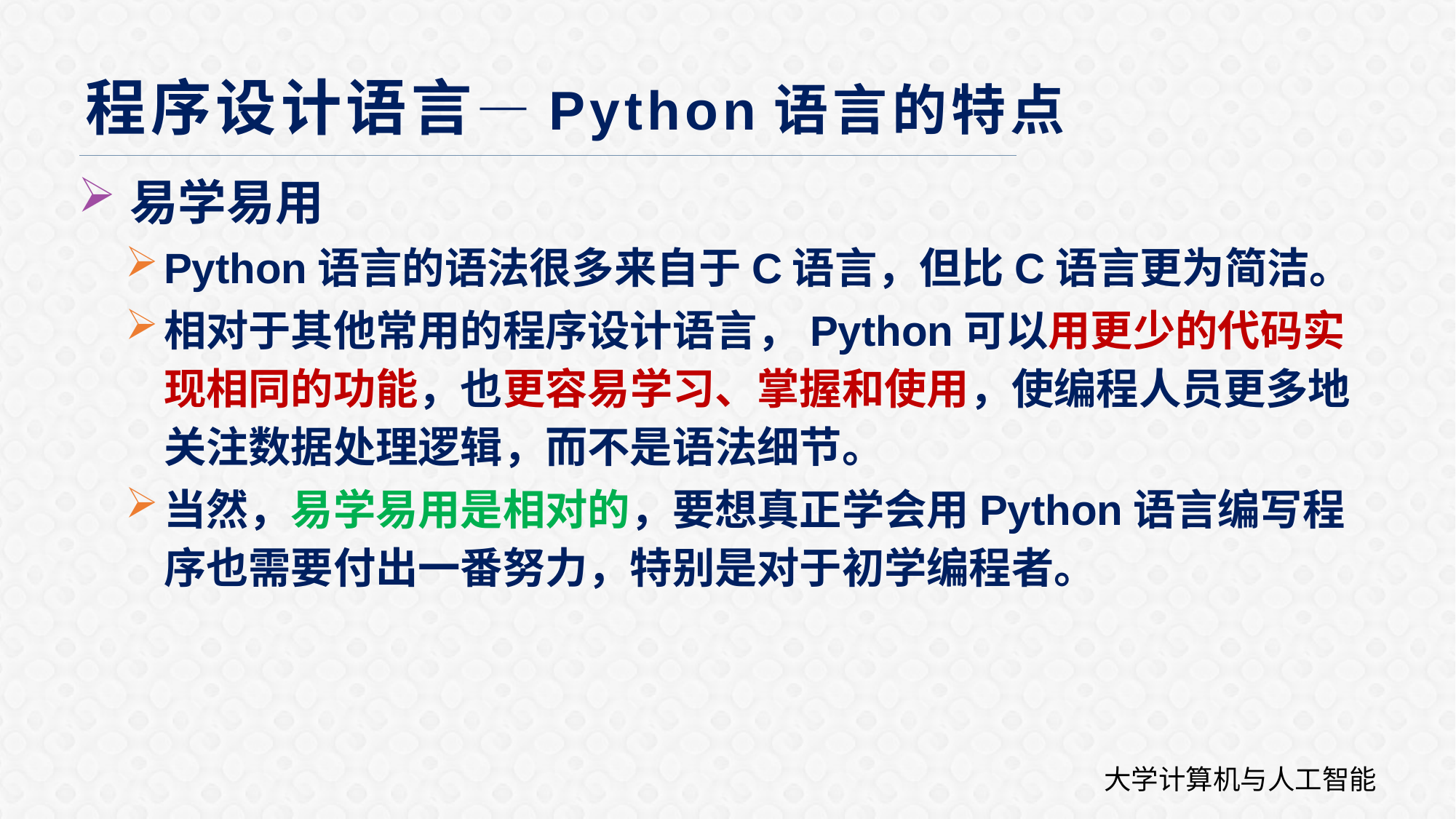

程序设计语言—Python语言的特点

易学易用
Python语言的语法很多来自于C语言，但比C语言更为简洁。
相对于其他常用的程序设计语言，Python可以用更少的代码实现相同的功能，也更容易学习、掌握和使用，使编程人员更多地关注数据处理逻辑，而不是语法细节。
当然，易学易用是相对的，要想真正学会用Python语言编写程序也需要付出一番努力，特别是对于初学编程者。